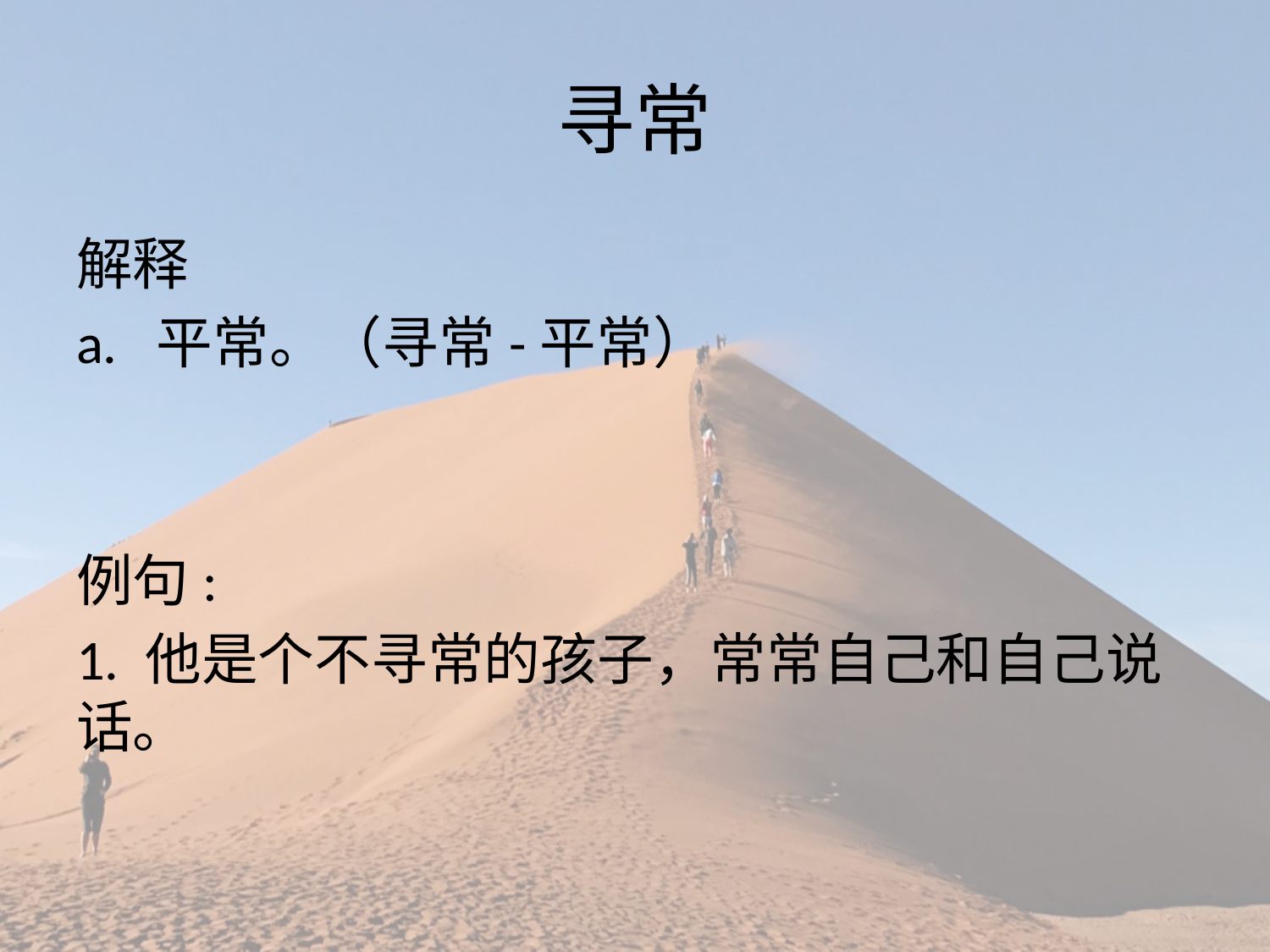

# 寻常
解释
a.  平常。（寻常-平常）

例句:
1. 他是个不寻常的孩子，常常自己和自己说话。